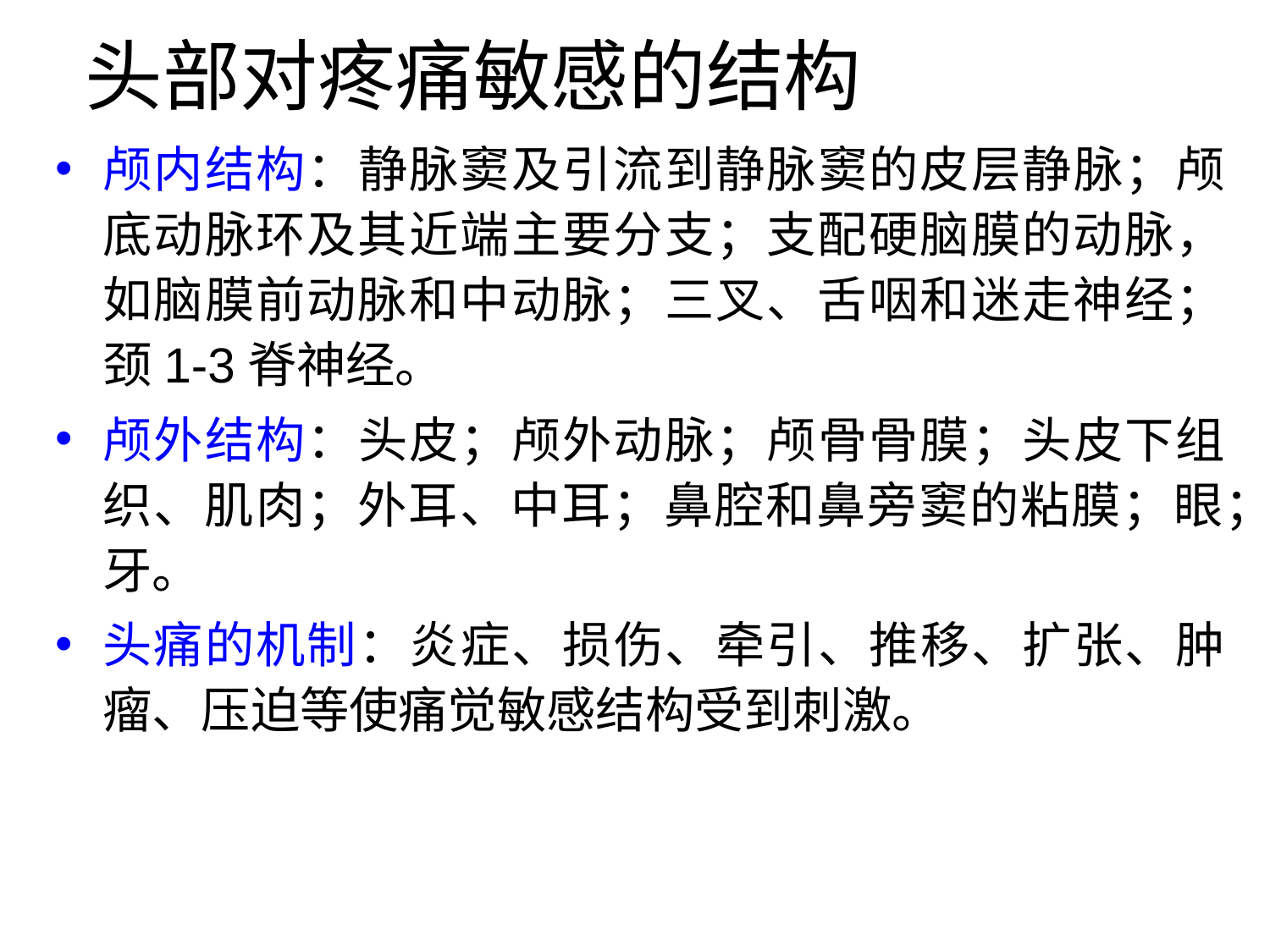

# 头部对疼痛敏感的结构
颅内结构：静脉窦及引流到静脉窦的皮层静脉；颅底动脉环及其近端主要分支；支配硬脑膜的动脉，如脑膜前动脉和中动脉；三叉、舌咽和迷走神经；颈1-3脊神经。
颅外结构：头皮；颅外动脉；颅骨骨膜；头皮下组织、肌肉；外耳、中耳；鼻腔和鼻旁窦的粘膜；眼；牙。
头痛的机制：炎症、损伤、牵引、推移、扩张、肿瘤、压迫等使痛觉敏感结构受到刺激。